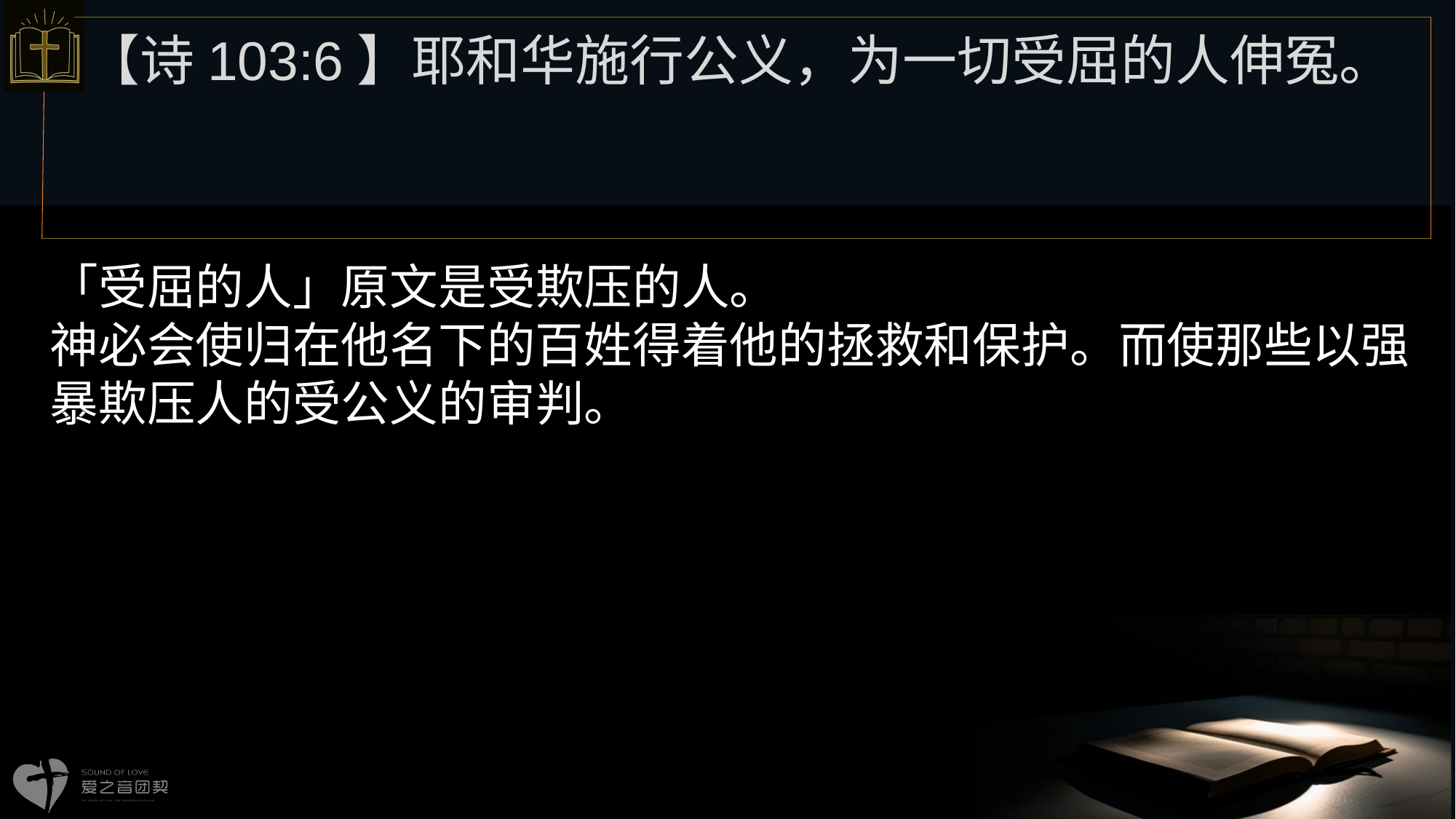

【诗103:6】耶和华施行公义，为一切受屈的人伸冤。
# 「受屈的人」原文是受欺压的人。 神必会使归在他名下的百姓得着他的拯救和保护。而使那些以强暴欺压人的受公义的审判。